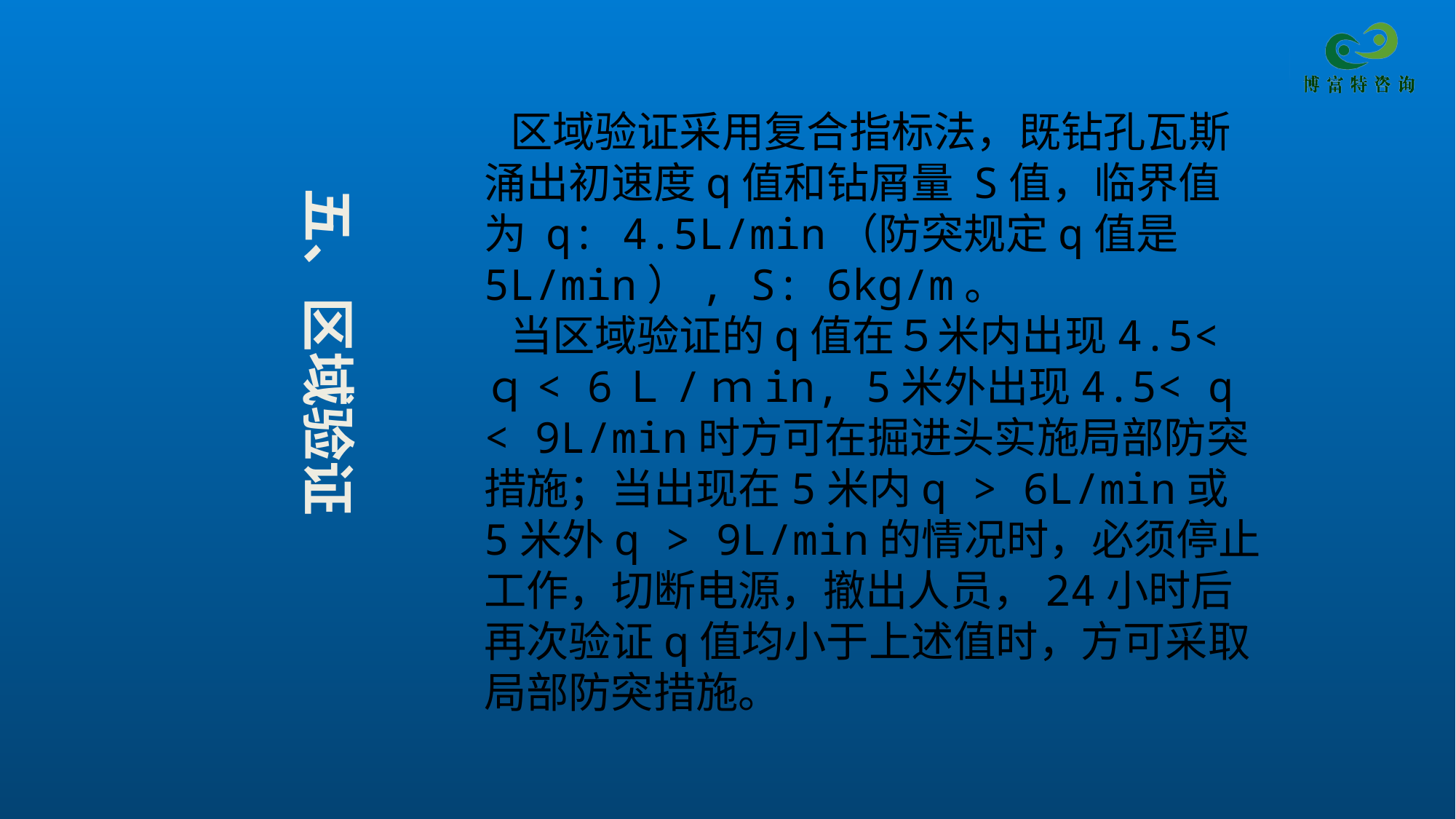

区域验证采用复合指标法，既钻孔瓦斯涌出初速度q值和钻屑量 S值，临界值为 q: 4.5L/min（防突规定q值是5L/min）, S: 6kg/m。
      当区域验证的q值在５米内出现4.5<ｑ< 6Ｌ/ｍin, 5米外出现4.5< q < 9L/min时方可在掘进头实施局部防突措施；当出现在5米内q > 6L/min或5米外q > 9L/min的情况时，必须停止工作，切断电源，撤出人员，24小时后再次验证q值均小于上述值时，方可采取局部防突措施。
五、区域验证